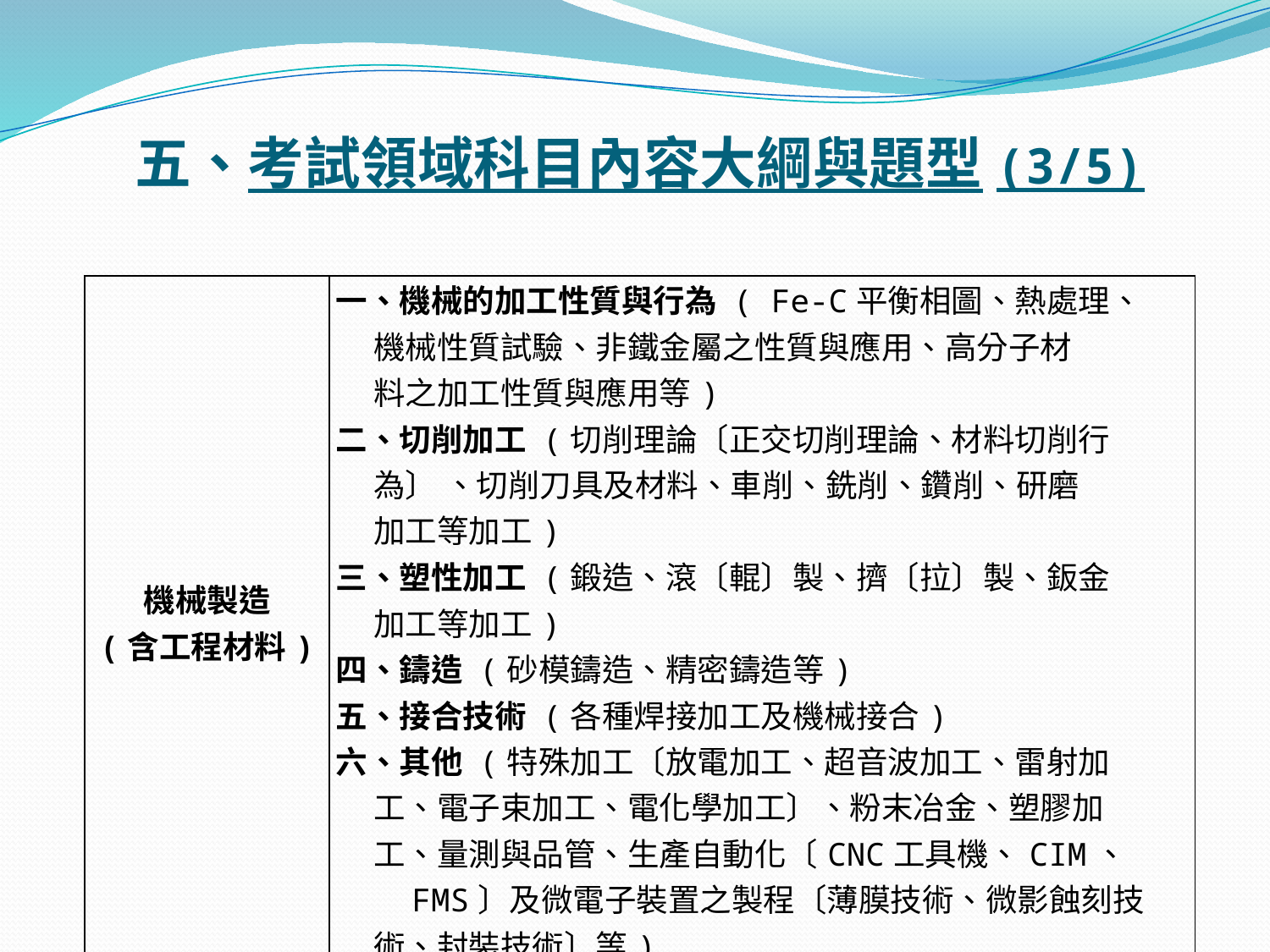

# 五、考試領域科目內容大綱與題型(3/5)
| 機械製造 (含工程材料) | 一、機械的加工性質與行為 ( Fe-C平衡相圖、熱處理、 機械性質試驗、非鐵金屬之性質與應用、高分子材 料之加工性質與應用等) 二、切削加工 (切削理論〔正交切削理論、材料切削行 為〕 、切削刀具及材料、車削、銑削、鑽削、研磨 加工等加工) 三、塑性加工 (鍛造、滾〔輥〕製、擠〔拉〕製、鈑金 加工等加工) 四、鑄造 (砂模鑄造、精密鑄造等) 五、接合技術 (各種焊接加工及機械接合) 六、其他 (特殊加工〔放電加工、超音波加工、雷射加 工、電子束加工、電化學加工〕、粉末冶金、塑膠加 工、量測與品管、生產自動化〔CNC工具機、CIM、 FMS〕及微電子裝置之製程〔薄膜技術、微影蝕刻技 術、封裝技術〕等) |
| --- | --- |